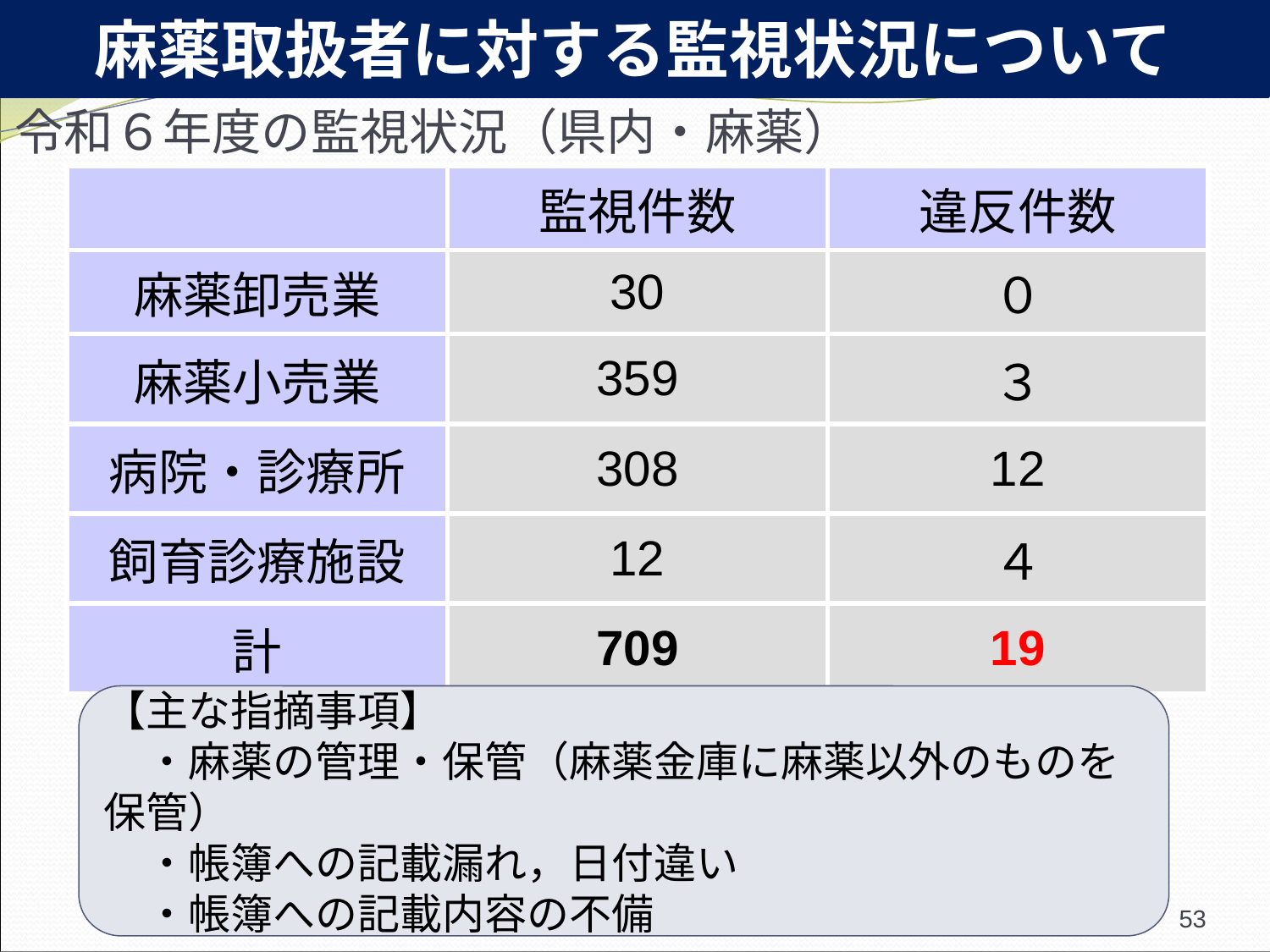

麻薬取扱者に対する監視状況について
# 令和６年度の監視状況（県内・麻薬）
|  | 監視件数 | 違反件数 |
| --- | --- | --- |
| 麻薬卸売業 | 30 | ０ |
| 麻薬小売業 | 359 | ３ |
| 病院・診療所 | 308 | 12 |
| 飼育診療施設 | 12 | ４ |
| 計 | 709 | 19 |
【主な指摘事項】
　・麻薬の管理・保管（麻薬金庫に麻薬以外のものを保管）
　・帳簿への記載漏れ，日付違い
　・帳簿への記載内容の不備
53